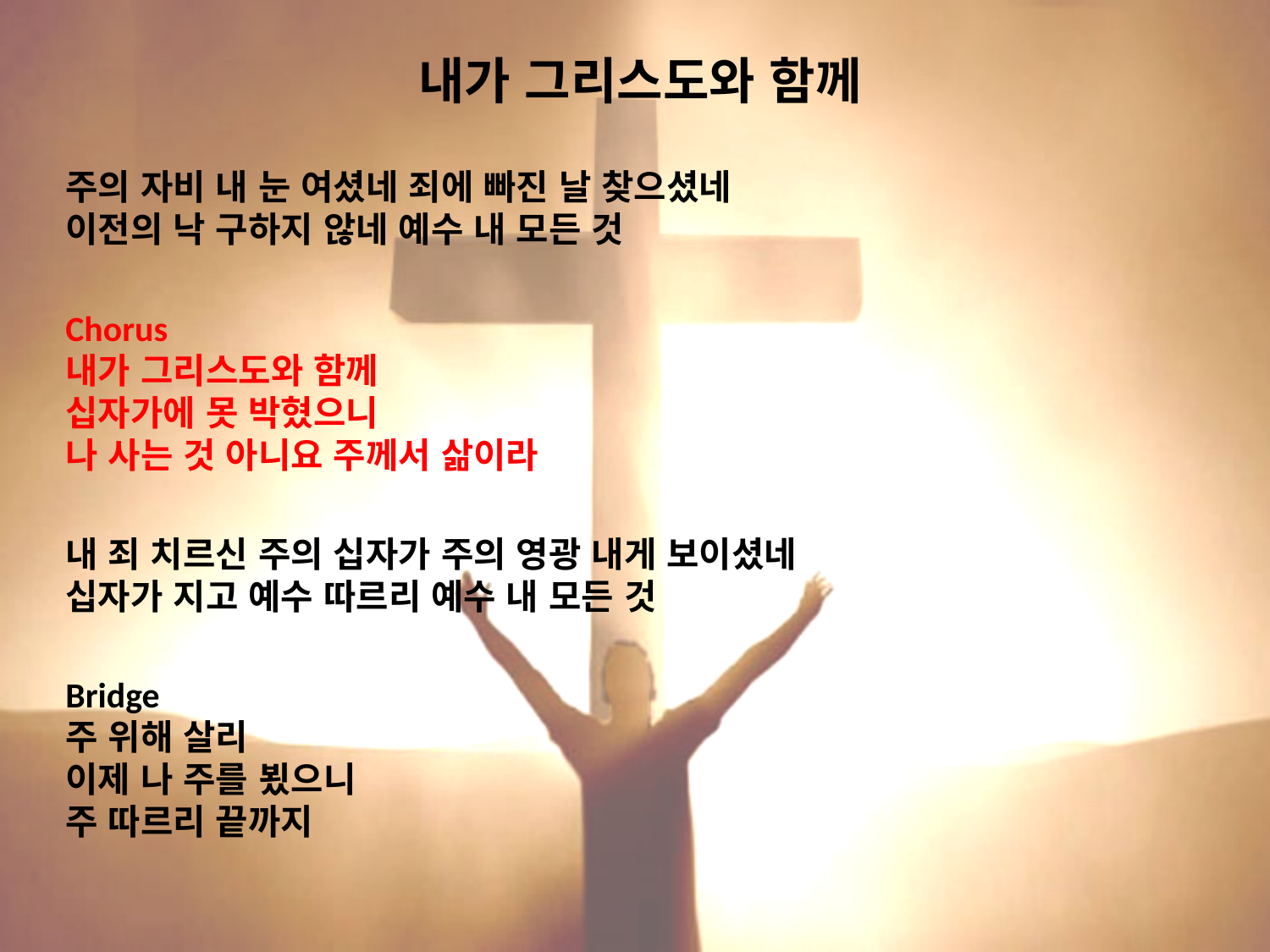

# 내가 그리스도와 함께
주의 자비 내 눈 여셨네 죄에 빠진 날 찾으셨네
이전의 낙 구하지 않네 예수 내 모든 것

Chorus
내가 그리스도와 함께
십자가에 못 박혔으니
나 사는 것 아니요 주께서 삶이라

내 죄 치르신 주의 십자가 주의 영광 내게 보이셨네
십자가 지고 예수 따르리 예수 내 모든 것

Bridge
주 위해 살리
이제 나 주를 뵜으니
주 따르리 끝까지